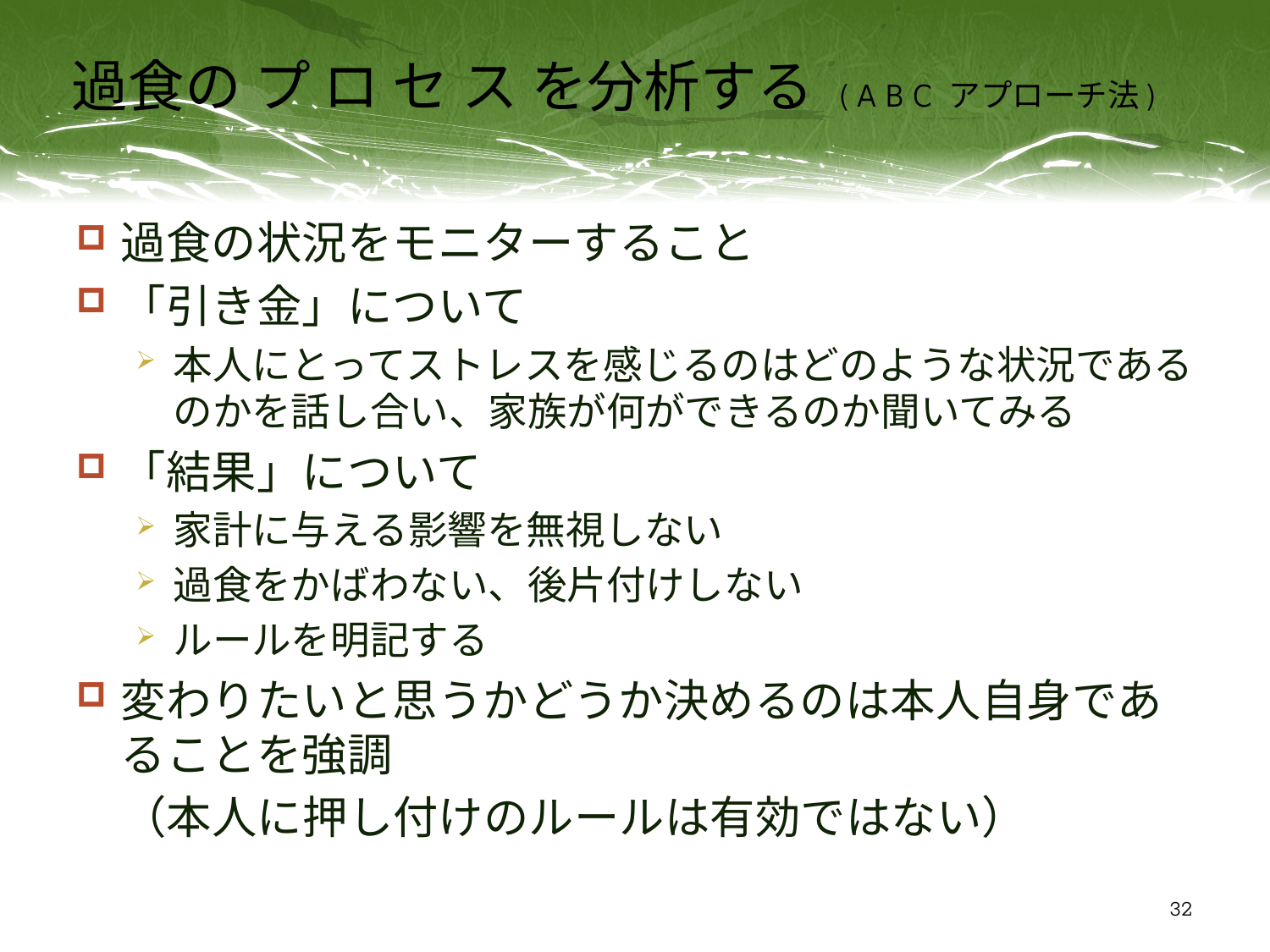

# 過食の プ ロ セ ス を分析する ( A B C アプローチ法)
過食の状況をモニターすること
「引き金」について
本人にとってストレスを感じるのはどのような状況であるのかを話し合い、家族が何ができるのか聞いてみる
「結果」について
家計に与える影響を無視しない
過食をかばわない、後片付けしない
ルールを明記する
変わりたいと思うかどうか決めるのは本人自身であることを強調
　（本人に押し付けのルールは有効ではない）

32